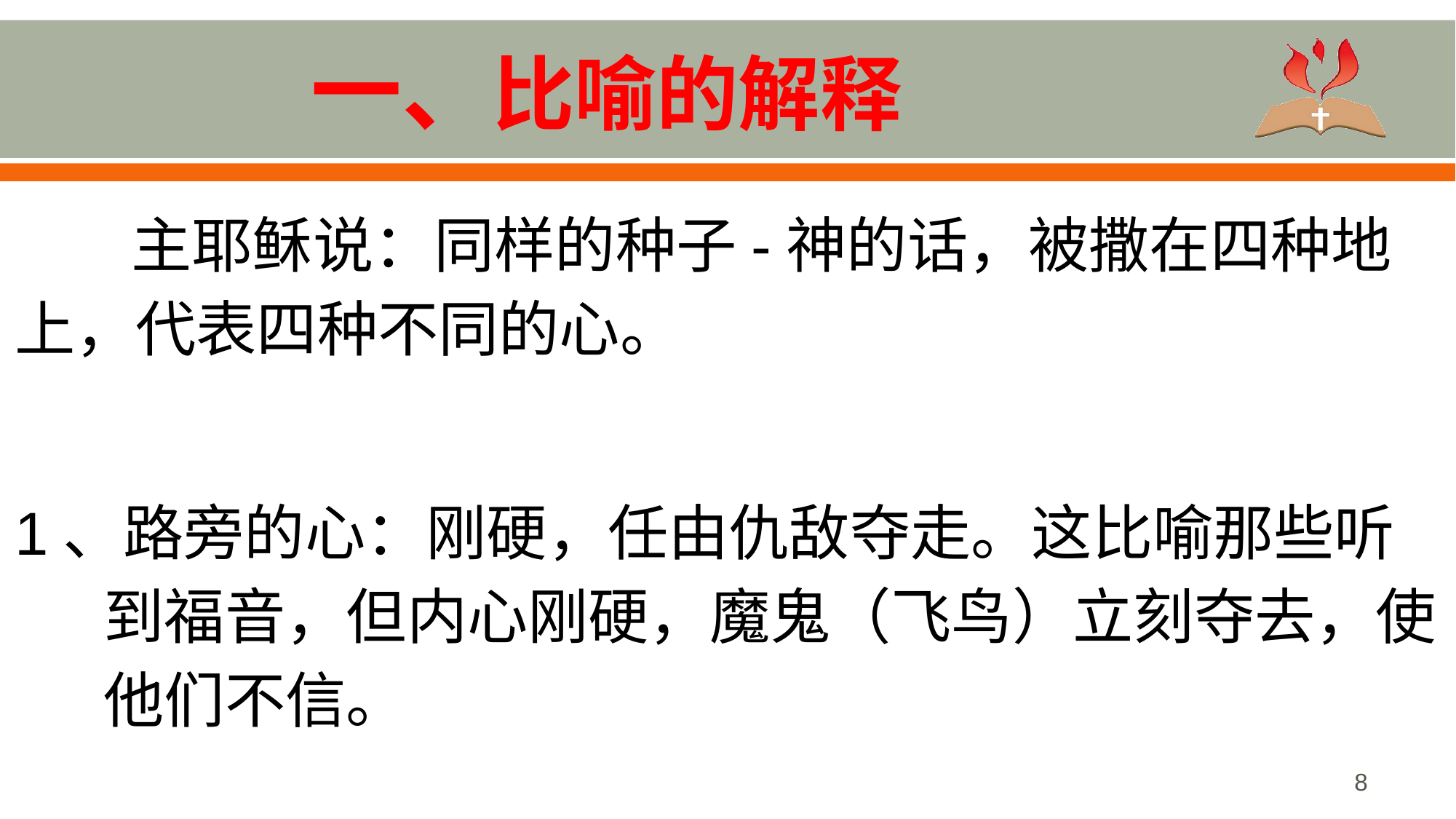

# 一、比喻的解释
主耶稣说：同样的种子-神的话，被撒在四种地上，代表四种不同的心。

1、路旁的心：刚硬，任由仇敌夺走。这比喻那些听到福音，但内心刚硬，魔鬼（飞鸟）立刻夺去，使他们不信。

8